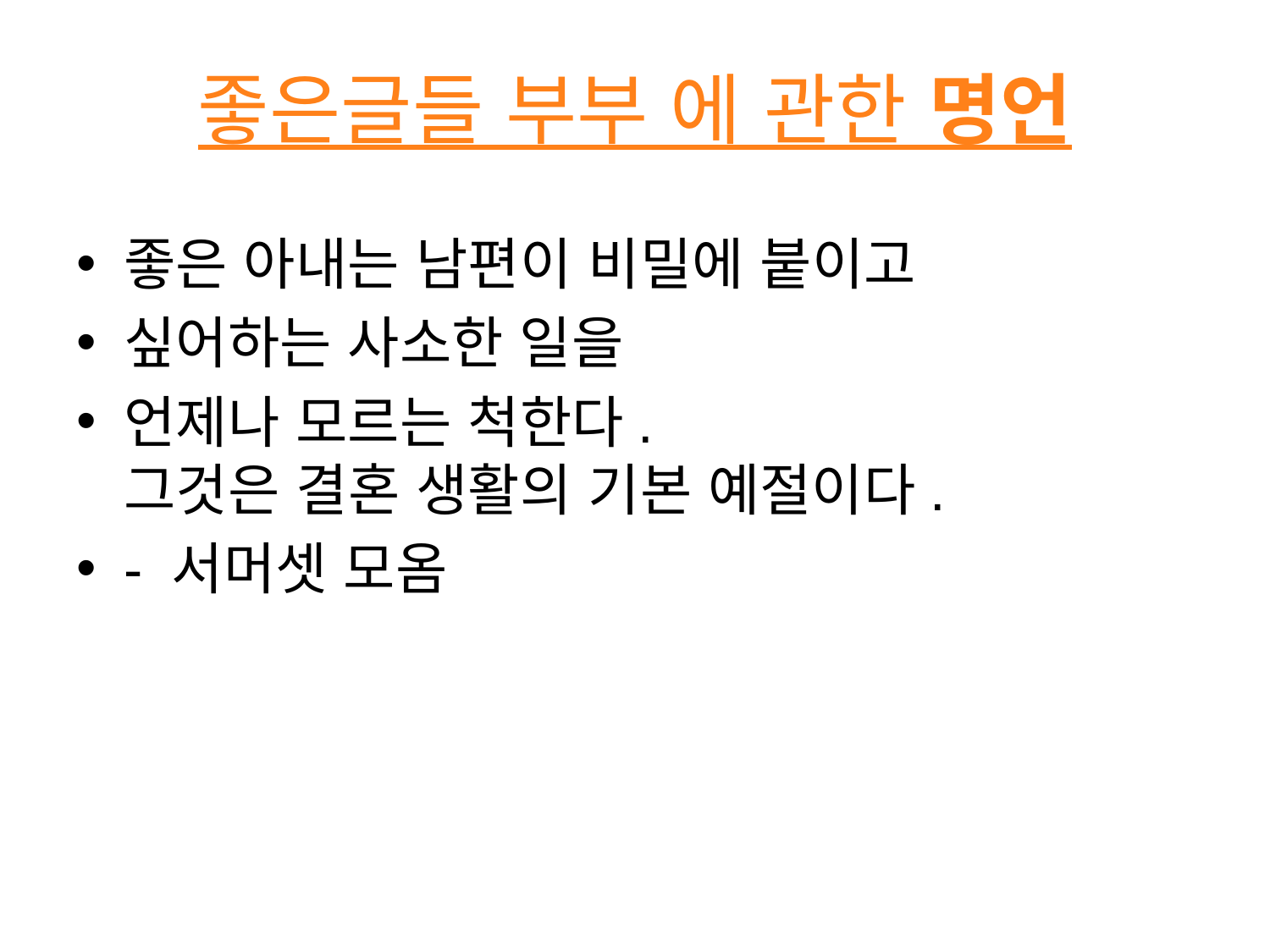

# 좋은글들 부부 에 관한 명언
좋은 아내는 남편이 비밀에 붙이고
싶어하는 사소한 일을
언제나 모르는 척한다.
그것은 결혼 생활의 기본 예절이다.
- 서머셋 모옴